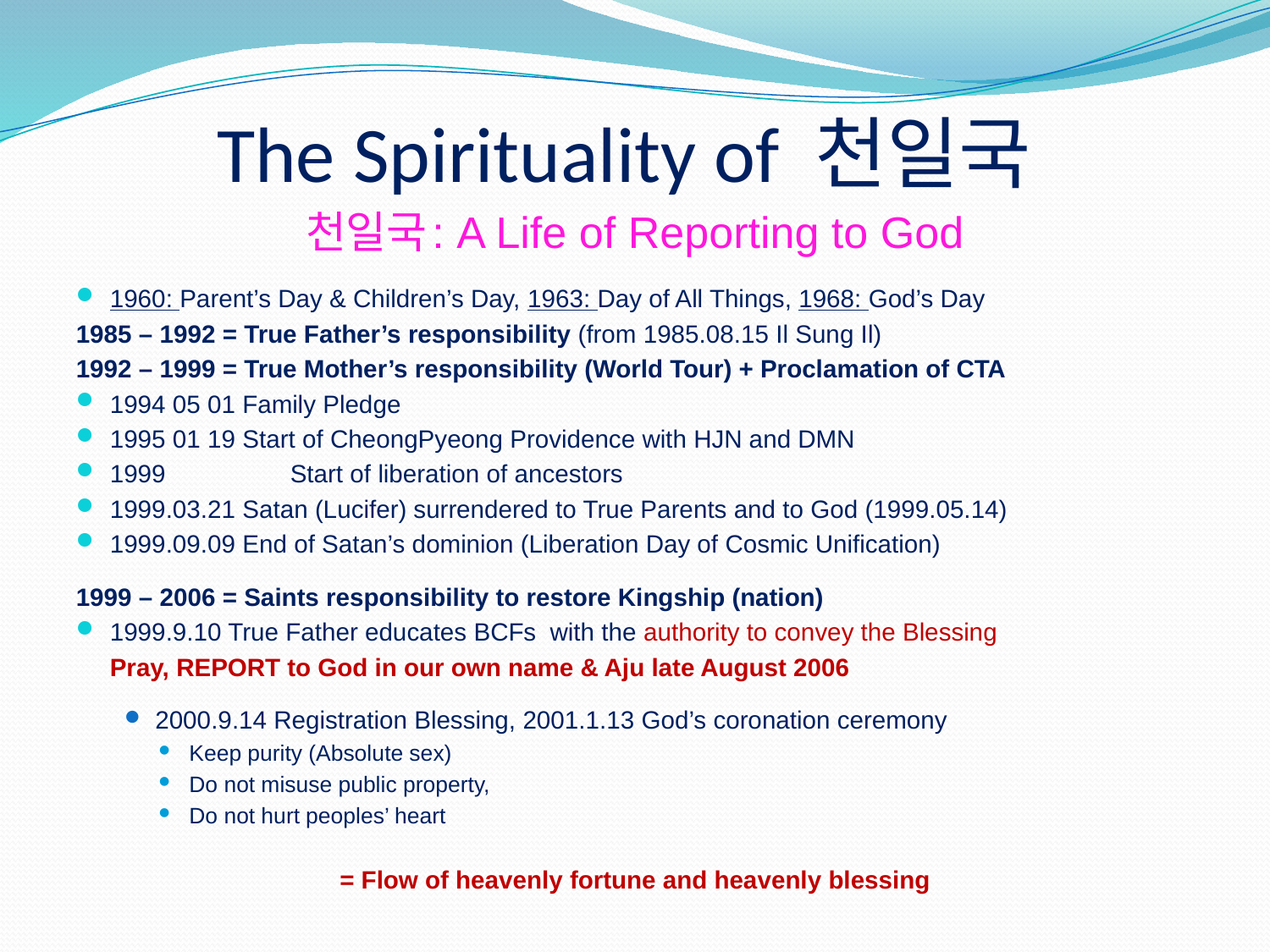

# The Spirituality of 천일국
천일국: A Life of Reporting to God

1960: Parent’s Day & Children’s Day, 1963: Day of All Things, 1968: God’s Day
1985 – 1992 = True Father’s responsibility (from 1985.08.15 Il Sung Il)
1992 – 1999 = True Mother’s responsibility (World Tour) + Proclamation of CTA
1994 05 01 Family Pledge
1995 01 19 Start of CheongPyeong Providence with HJN and DMN
1999 	        Start of liberation of ancestors
1999.03.21 Satan (Lucifer) surrendered to True Parents and to God (1999.05.14)
1999.09.09 End of Satan’s dominion (Liberation Day of Cosmic Unification)

1999 – 2006 = Saints responsibility to restore Kingship (nation)
1999.9.10 True Father educates BCFs  with the authority to convey the Blessing
	Pray, REPORT to God in our own name & Aju late August 2006

2000.9.14 Registration Blessing, 2001.1.13 God’s coronation ceremony
Keep purity (Absolute sex)
Do not misuse public property,
Do not hurt peoples’ heart

= Flow of heavenly fortune and heavenly blessing